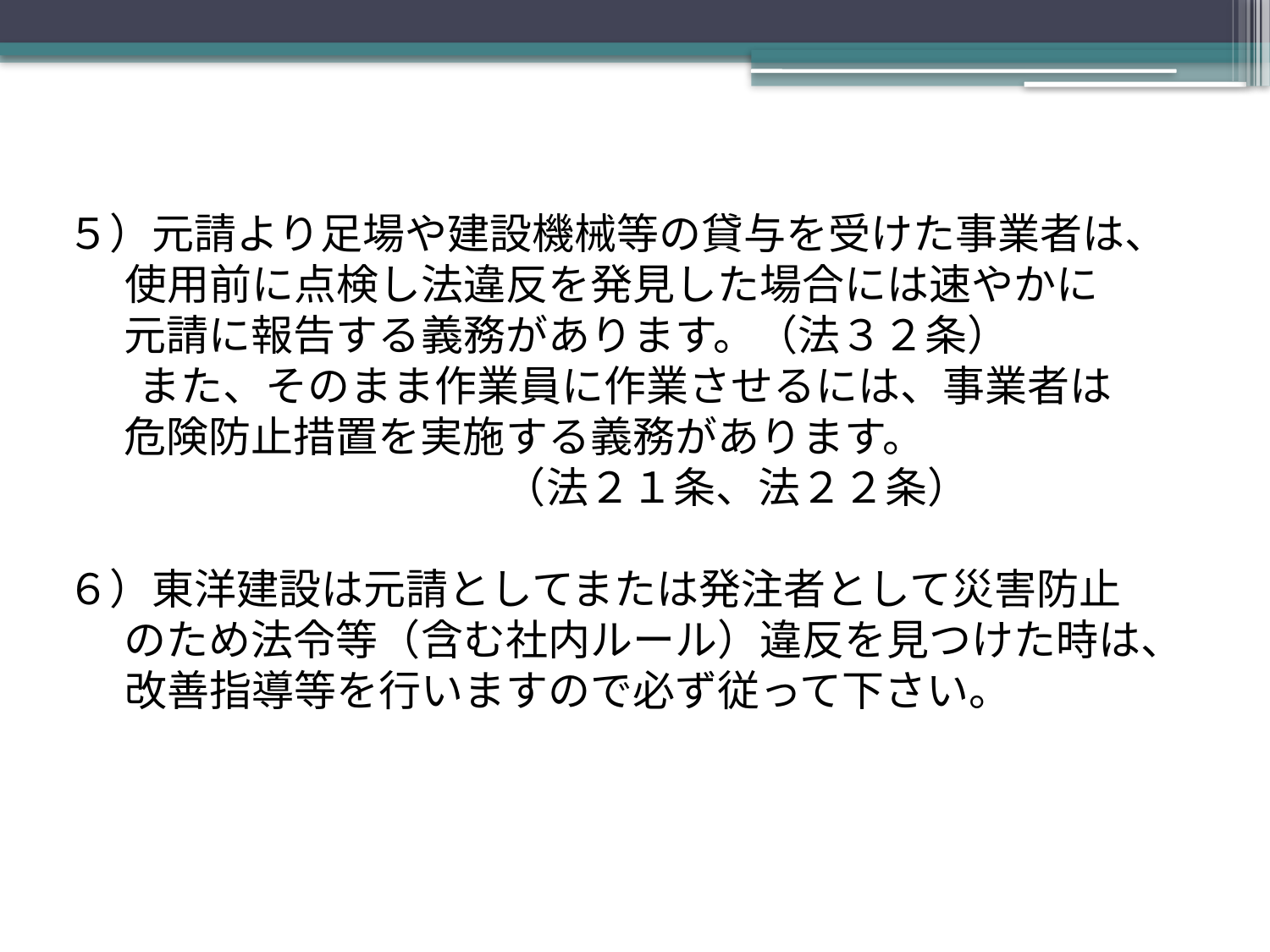

# ５）元請より足場や建設機械等の貸与を受けた事業者は、 使用前に点検し法違反を発見した場合には速やかに 元請に報告する義務があります。（法３２条） 　   また、そのまま作業員に作業させるには、事業者は 危険防止措置を実施する義務があります。 （法２１条、法２２条）   ６）東洋建設は元請としてまたは発注者として災害防止 のため法令等（含む社内ルール）違反を見つけた時は、 改善指導等を行いますので必ず従って下さい。